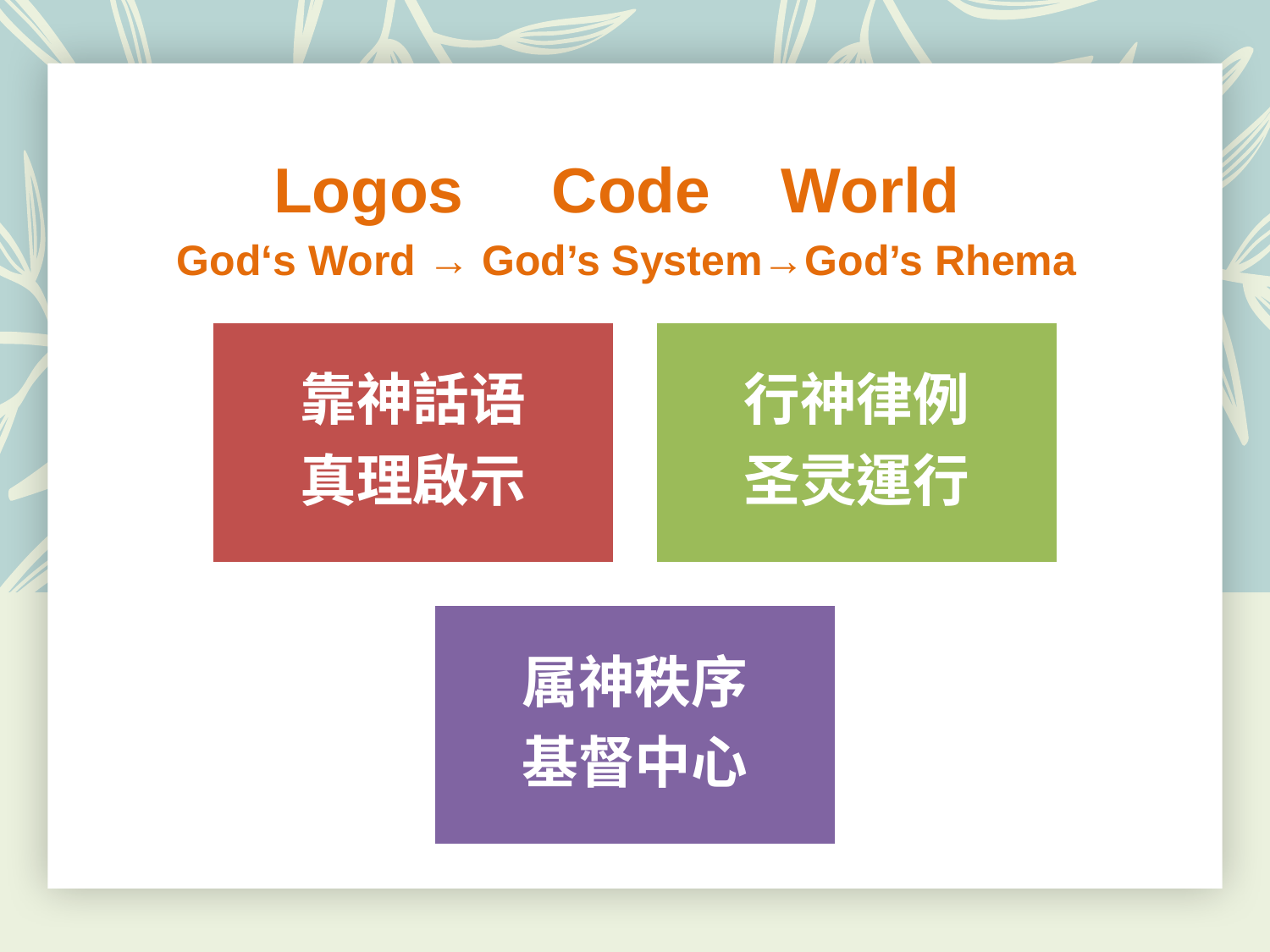

# Logose   CodeeeWorld God‘s Word → God’s System→God’s Rhema
靠神話语
真理啟示
行神律例
圣灵運行
属神秩序
基督中心